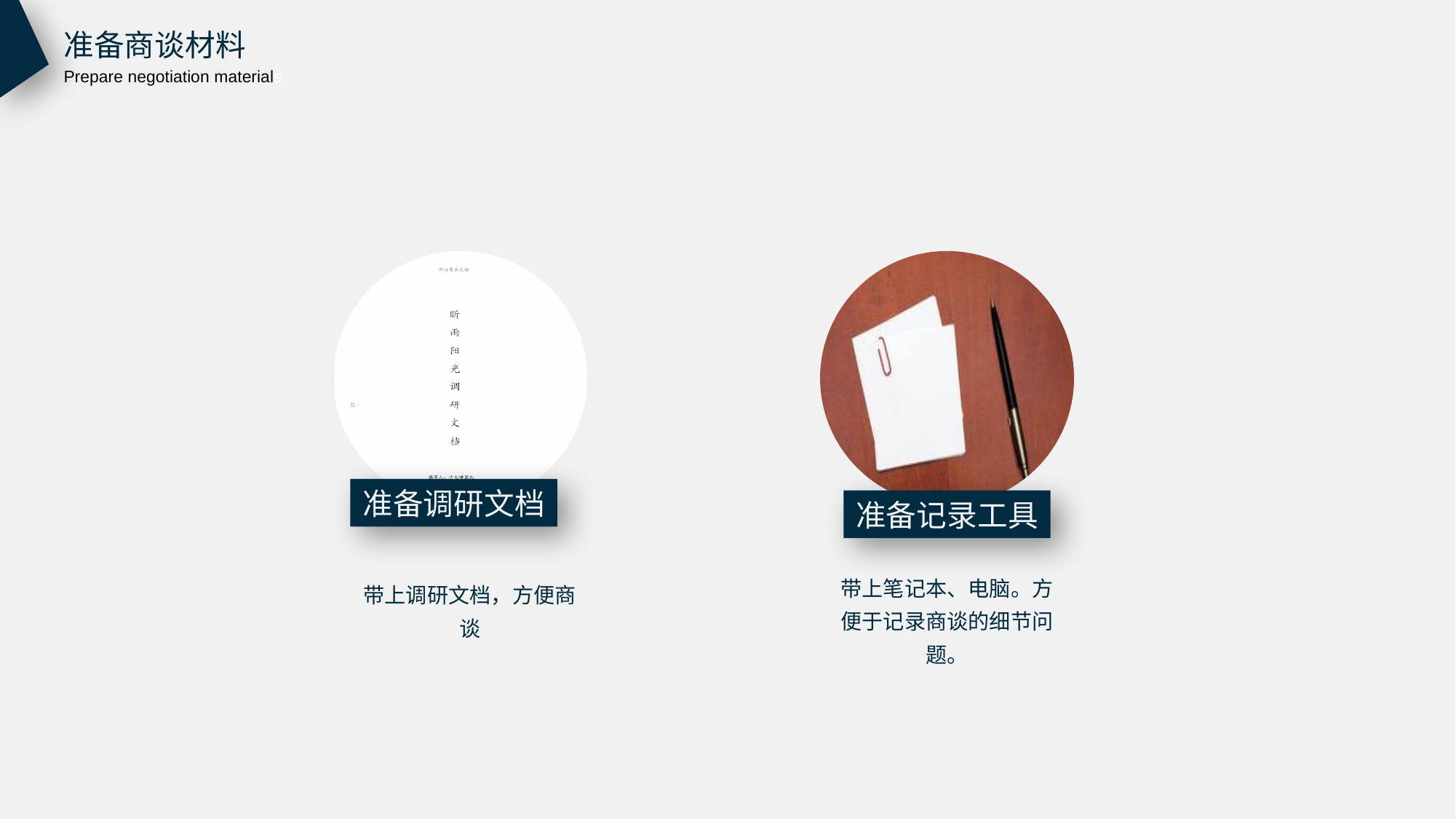

准备商谈材料
Prepare negotiation materials

准备调研文档
准备记录工具
带上笔记本、电脑。方便于记录商谈的细节问题。
带上调研文档，方便商谈